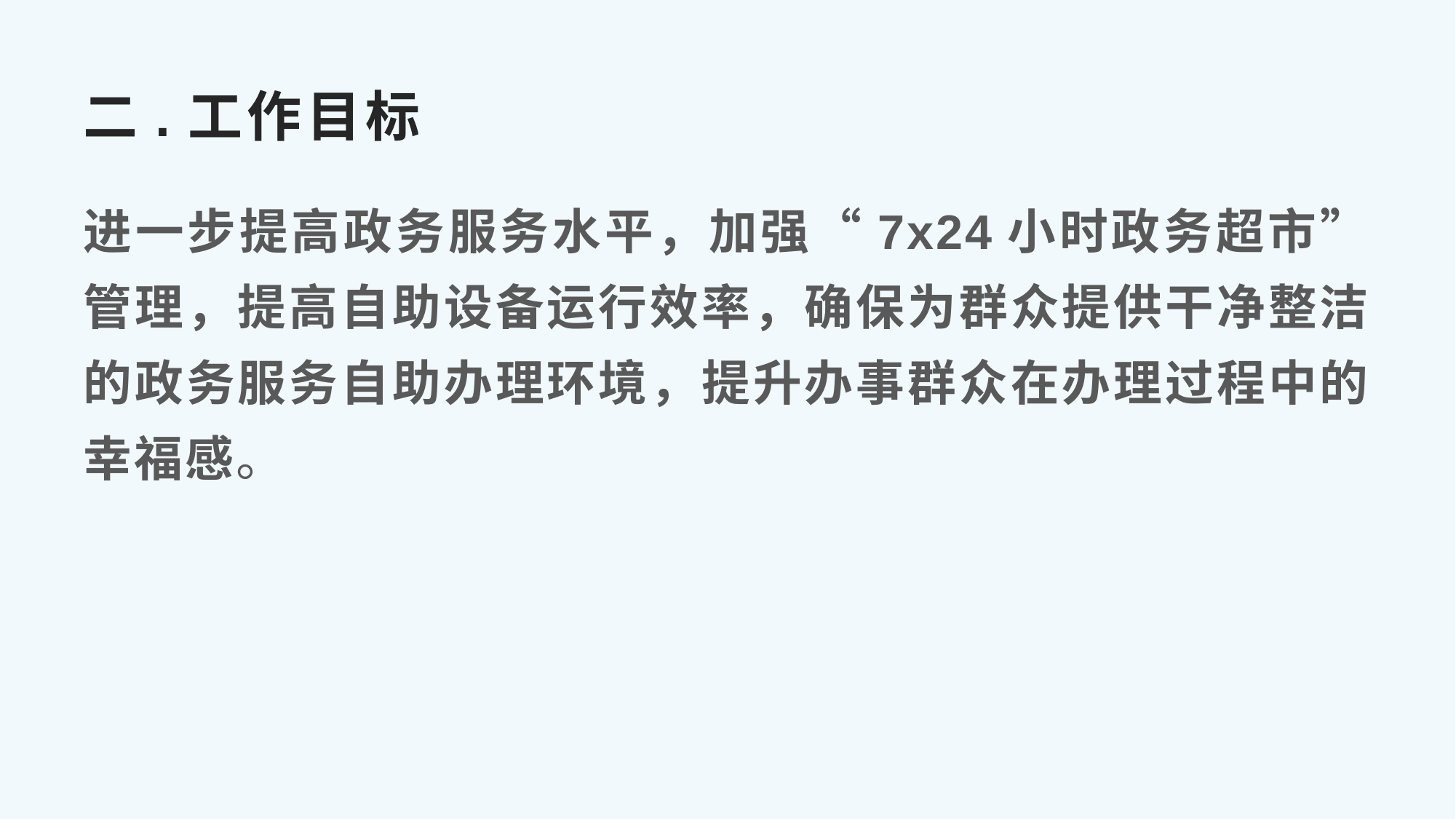

# 二.工作目标
进一步提高政务服务水平，加强“7x24小时政务超市”管理，提高自助设备运行效率，确保为群众提供干净整洁的政务服务自助办理环境，提升办事群众在办理过程中的幸福感。